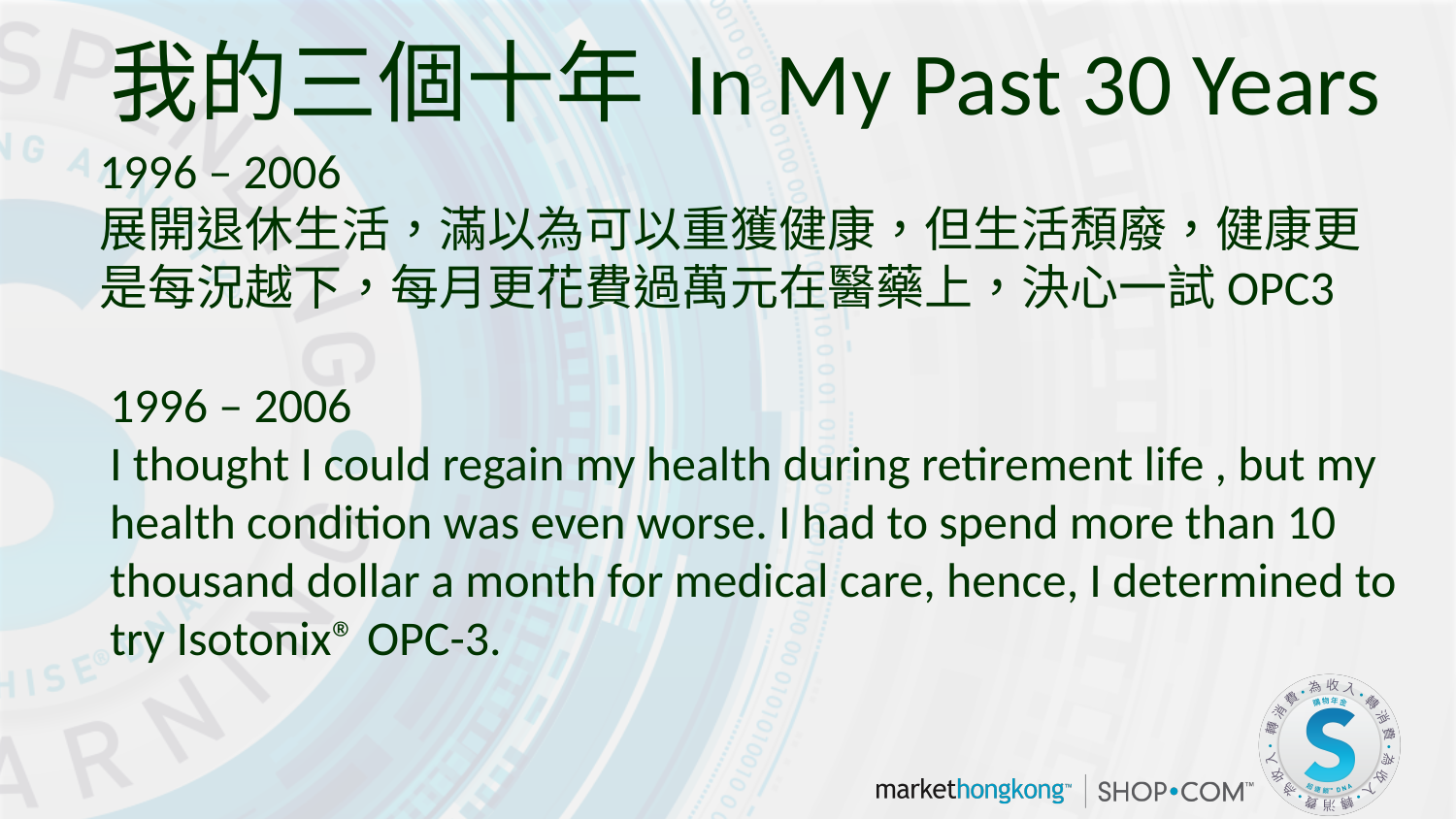

我的三個十年 In My Past 30 Years
1996 – 2006
展開退休生活，滿以為可以重獲健康，但生活頽廢，健康更是每況越下，每月更花費過萬元在醫藥上，決心一試OPC3

1996 – 2006
I thought I could regain my health during retirement life , but my health condition was even worse. I had to spend more than 10 thousand dollar a month for medical care, hence, I determined to try Isotonix® OPC-3.